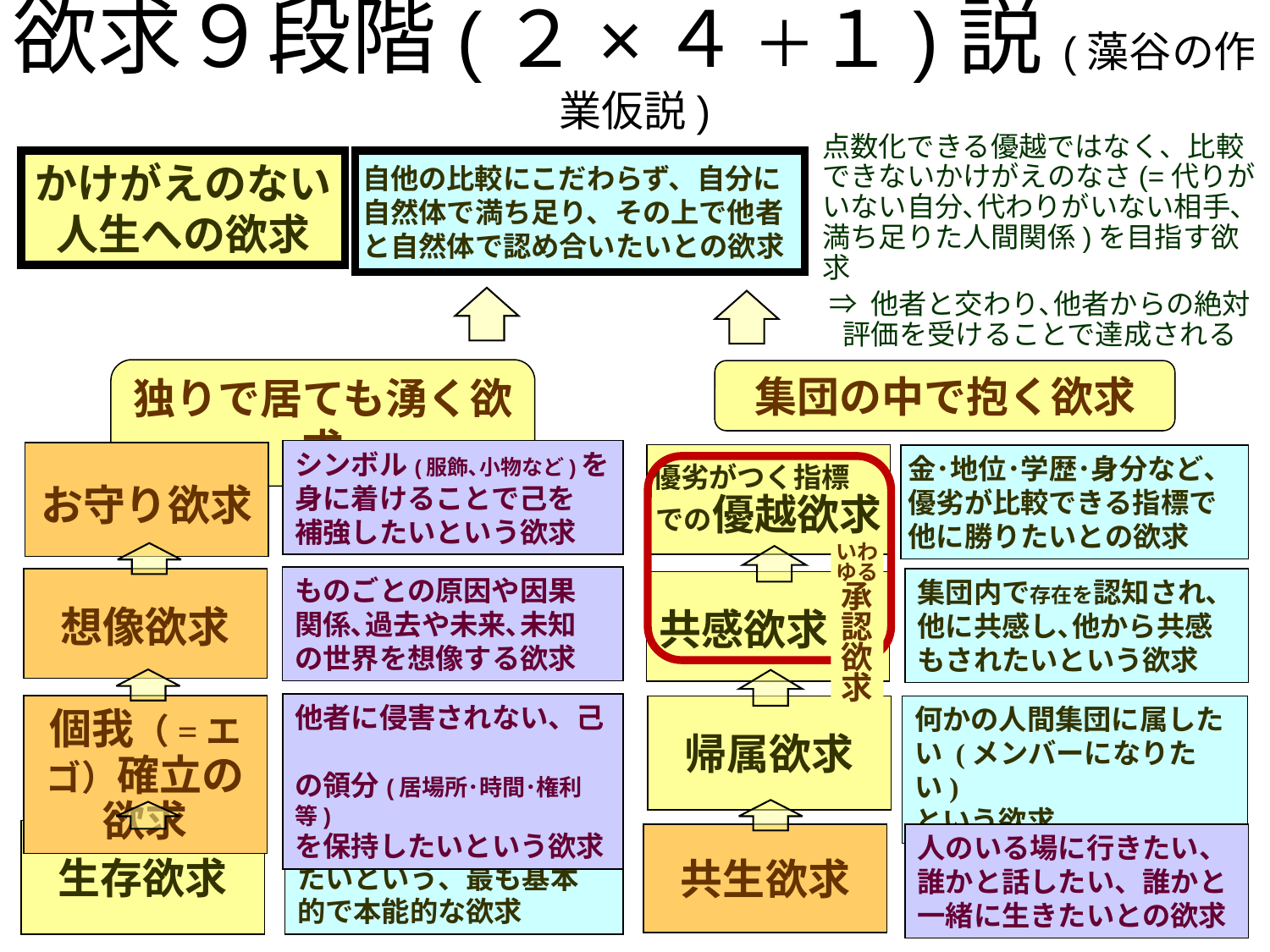

欲求９段階(２×４ ＋１)説(藻谷の作業仮説)
点数化できる優越ではなく、比較できないかけがえのなさ(=代りがいない自分､代わりがいない相手､満ち足りた人間関係)を目指す欲求
⇒ 他者と交わり､他者からの絶対評価を受けることで達成される
かけがえのない人生への欲求

自他の比較にこだわらず、自分に自然体で満ち足り、その上で他者と自然体で認め合いたいとの欲求

独りで居ても湧く欲求
集団の中で抱く欲求
シンボル(服飾､小物など)を
身に着けることで己を
補強したいという欲求

お守り欲求

優劣がつく指標 　での優越欲求

金･地位･学歴･身分など､
優劣が比較できる指標で
他に勝りたいとの欲求

いわゆる承認欲求

ものごとの原因や因果
関係､過去や未来､未知
の世界を想像する欲求
集団内で存在を認知され､
他に共感し､他から共感
もされたいという欲求

想像欲求

共感欲求

他者に侵害されない、己
の領分(居場所･時間･権利等)
を保持したいという欲求

個我（=エゴ）確立の欲求

帰属欲求

何かの人間集団に属した
い (メンバーになりたい)
という欲求

生存欲求

食べて寝て、生き続け
たいという、最も基本
的で本能的な欲求
人のいる場に行きたい、
誰かと話したい、誰かと
一緒に生きたいとの欲求

共生欲求